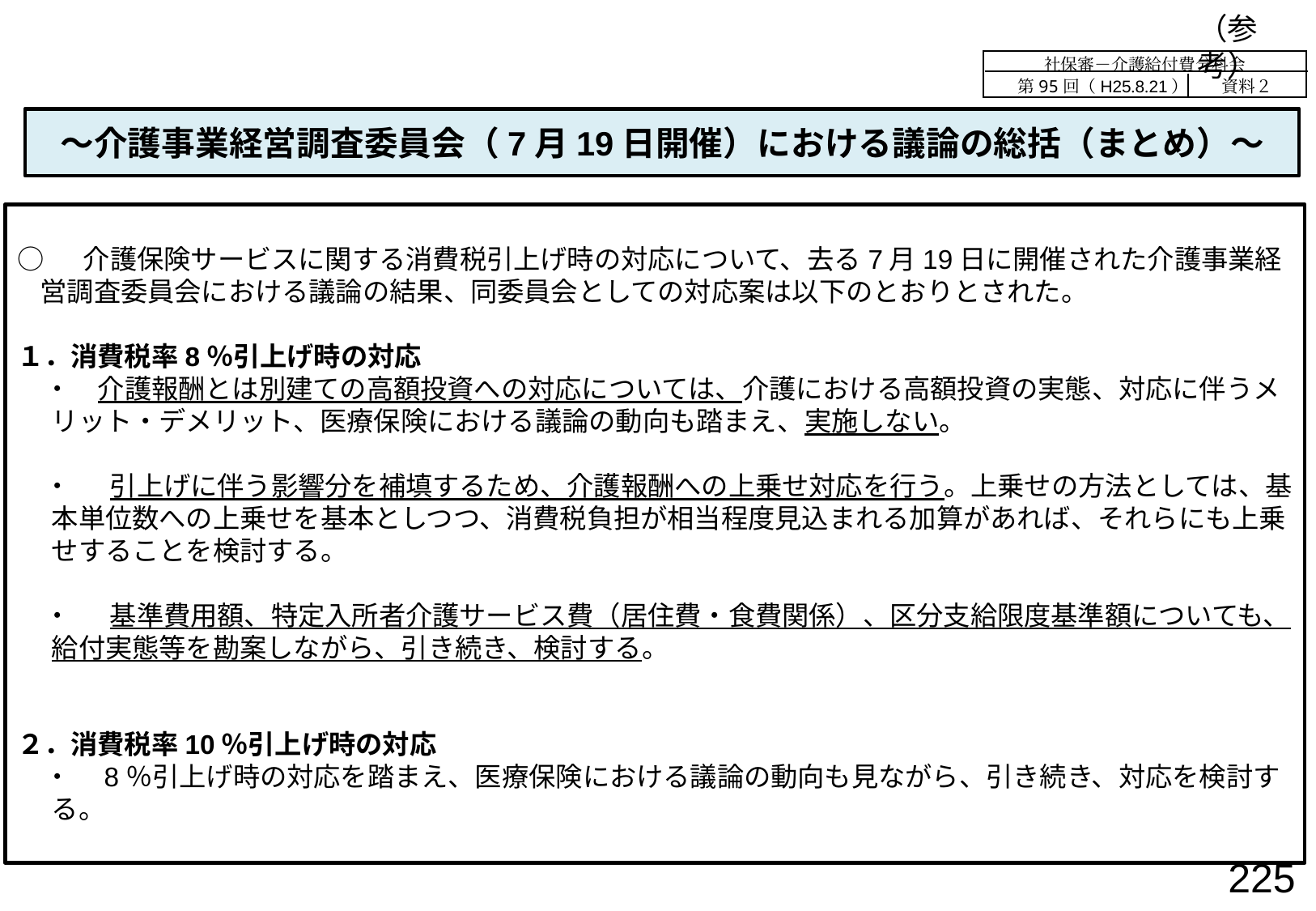

（参考）
社保審－介護給付費分科会
第95回（H25.8.21）　　資料２

# ～介護事業経営調査委員会（7月19日開催）における議論の総括（まとめ）～

○　 介護保険サービスに関する消費税引上げ時の対応について、去る7月19日に開催された介護事業経営調査委員会における議論の結果、同委員会としての対応案は以下のとおりとされた。

１．消費税率8％引上げ時の対応
　・　介護報酬とは別建ての高額投資への対応については、介護における高額投資の実態、対応に伴うメリット・デメリット、医療保険における議論の動向も踏まえ、実施しない。

　・　  引上げに伴う影響分を補填するため、介護報酬への上乗せ対応を行う。上乗せの方法としては、基本単位数への上乗せを基本としつつ、消費税負担が相当程度見込まれる加算があれば、それらにも上乗せすることを検討する。

　・　  基準費用額、特定入所者介護サービス費（居住費・食費関係）、区分支給限度基準額についても、給付実態等を勘案しながら、引き続き、検討する。

２．消費税率10％引上げ時の対応
　・　8％引上げ時の対応を踏まえ、医療保険における議論の動向も見ながら、引き続き、対応を検討する。

225